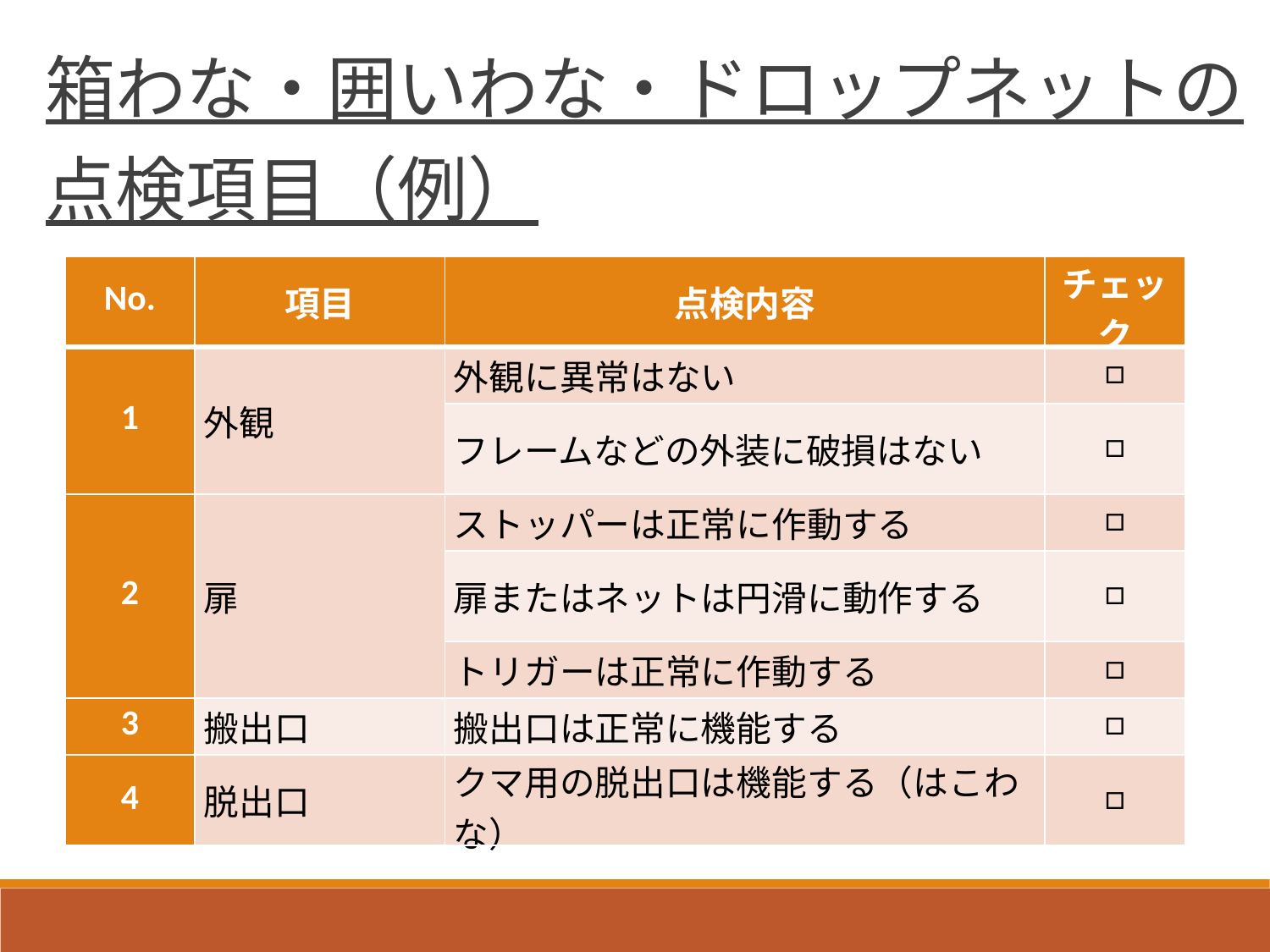

箱わな・囲いわな・ドロップネットの
 点検項目（例）
| No. | 項目 | 点検内容 | チェック |
| --- | --- | --- | --- |
| 1 | 外観 | 外観に異常はない | □ |
|  |  | フレームなどの外装に破損はない | □ |
| 2 | 扉 | ストッパーは正常に作動する | □ |
|  |  | 扉またはネットは円滑に動作する | □ |
|  |  | トリガーは正常に作動する | □ |
| 3 | 搬出口 | 搬出口は正常に機能する | □ |
| 4 | 脱出口 | クマ用の脱出口は機能する（はこわな） | □ |